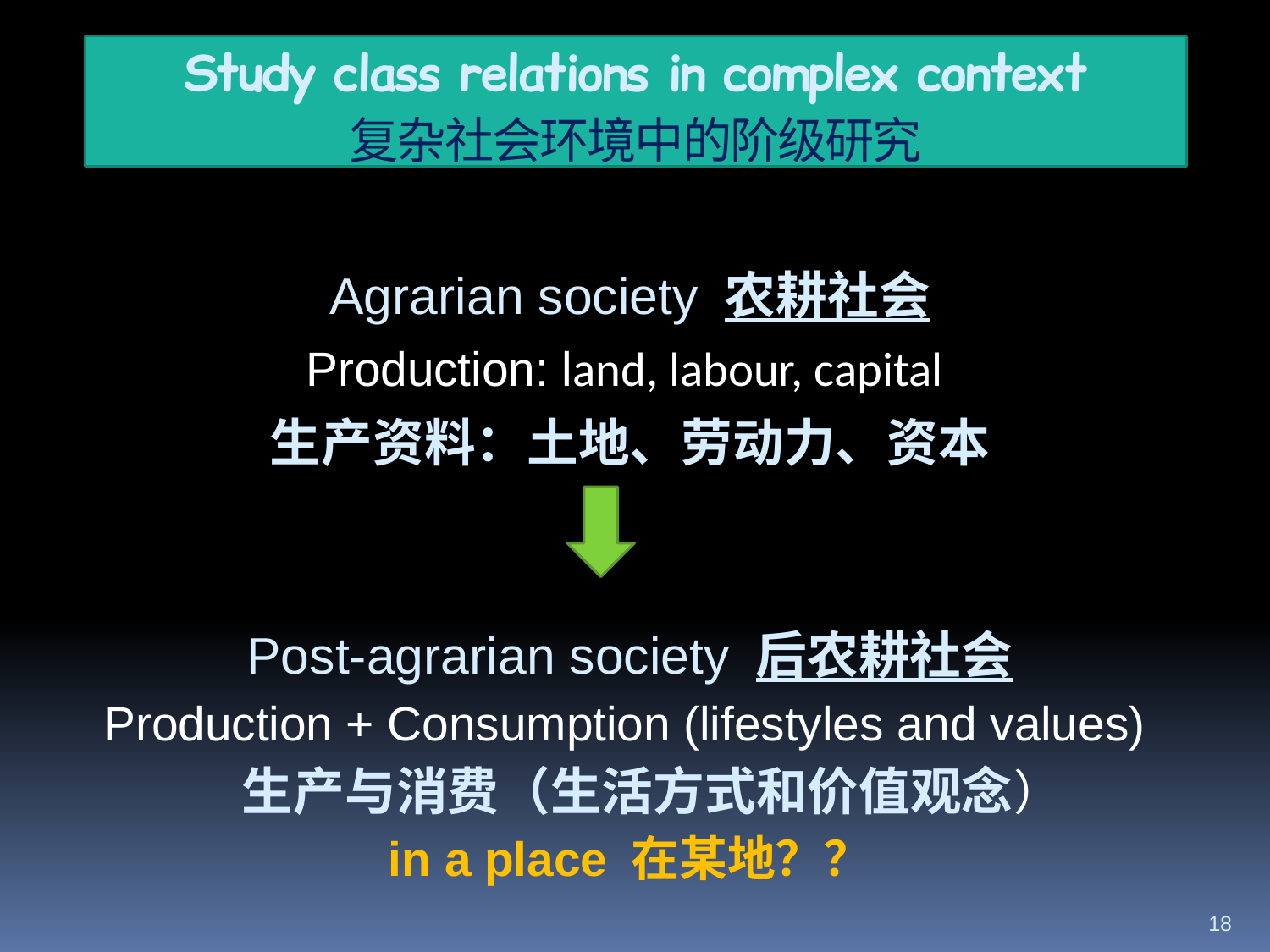

Study class relations in complex context
复杂社会环境中的阶级研究
Agrarian society 农耕社会
Production: land, labour, capital
生产资料：土地、劳动力、资本

Post-agrarian society 后农耕社会
Production + Consumption (lifestyles and values)生产与消费（生活方式和价值观念）
in a place 在某地？？

18